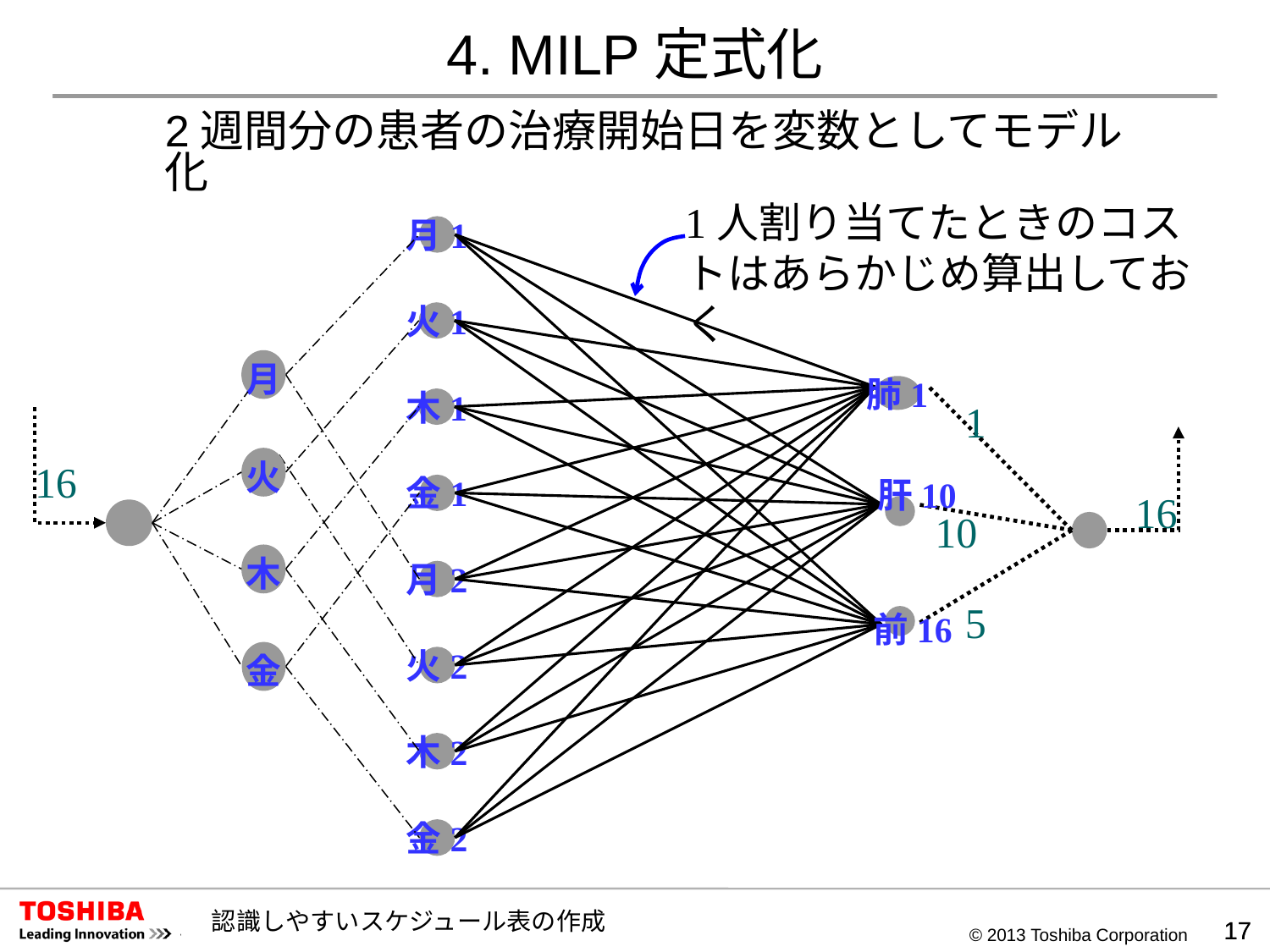

# 4. MILP定式化
2週間分の患者の治療開始日を変数としてモデル化
1人割り当てたときのコストはあらかじめ算出しておく
月1

火1
月

肺1
木1
1
火
16
肝10
金1

16

10

木
月2
5
前16

金
火2
木2
金2
認識しやすいスケジュール表の作成